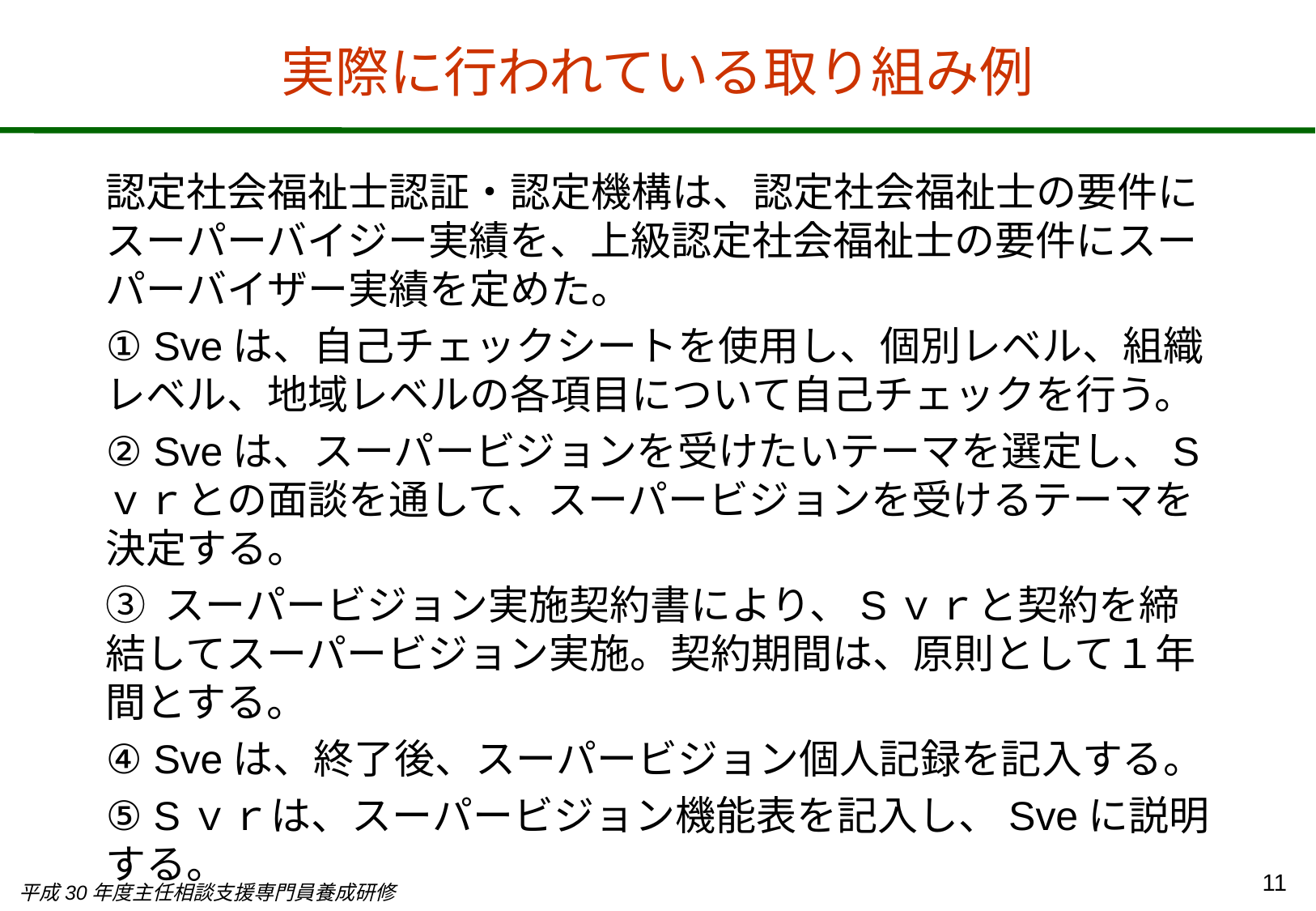

実際に行われている取り組み例

認定社会福祉士認証・認定機構は、認定社会福祉士の要件にスーパーバイジー実績を、上級認定社会福祉士の要件にスーパーバイザー実績を定めた。
① Sveは、自己チェックシートを使用し、個別レベル、組織レベル、地域レベルの各項目について自己チェックを行う。
② Sveは、スーパービジョンを受けたいテーマを選定し、Sｖｒとの面談を通して、スーパービジョンを受けるテーマを決定する。
③ スーパービジョン実施契約書により、Sｖｒと契約を締結してスーパービジョン実施。契約期間は、原則として１年間とする。
④ Sveは、終了後、スーパービジョン個人記録を記入する。
⑤ Sｖｒは、スーパービジョン機能表を記入し、Sveに説明する。

認定社会福祉士認証・認定機構　スーパービジョン実施要綱より
11
平成30年度主任相談支援専門員養成研修